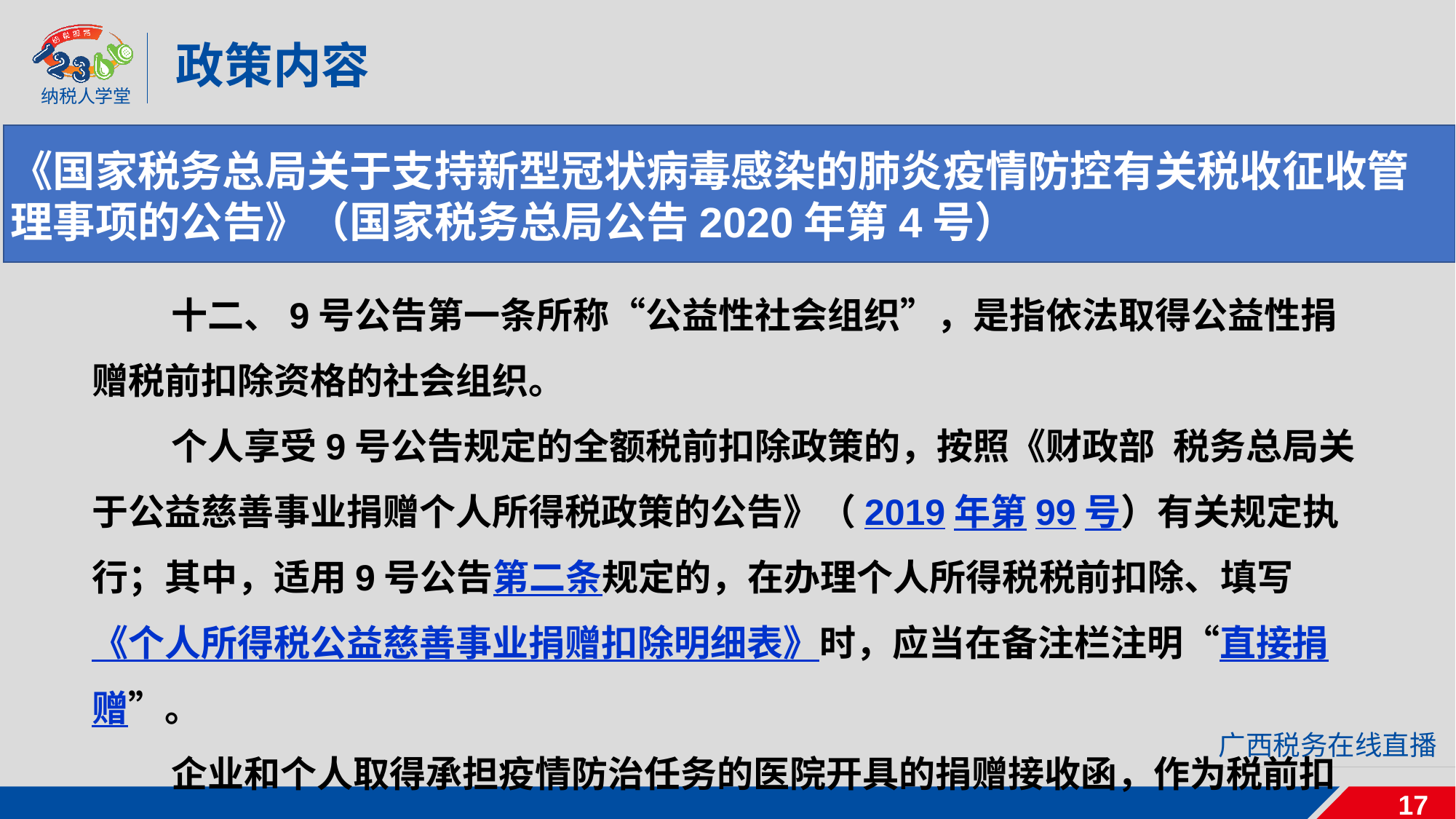

政策内容

《国家税务总局关于支持新型冠状病毒感染的肺炎疫情防控有关税收征收管理事项的公告》（国家税务总局公告2020年第4号）
  十二、9号公告第一条所称“公益性社会组织”，是指依法取得公益性捐赠税前扣除资格的社会组织。
  个人享受9号公告规定的全额税前扣除政策的，按照《财政部 税务总局关于公益慈善事业捐赠个人所得税政策的公告》（2019年第99号）有关规定执行；其中，适用9号公告第二条规定的，在办理个人所得税税前扣除、填写《个人所得税公益慈善事业捐赠扣除明细表》时，应当在备注栏注明“直接捐赠”。
  企业和个人取得承担疫情防治任务的医院开具的捐赠接收函，作为税前扣除依据自行留存备查。
17